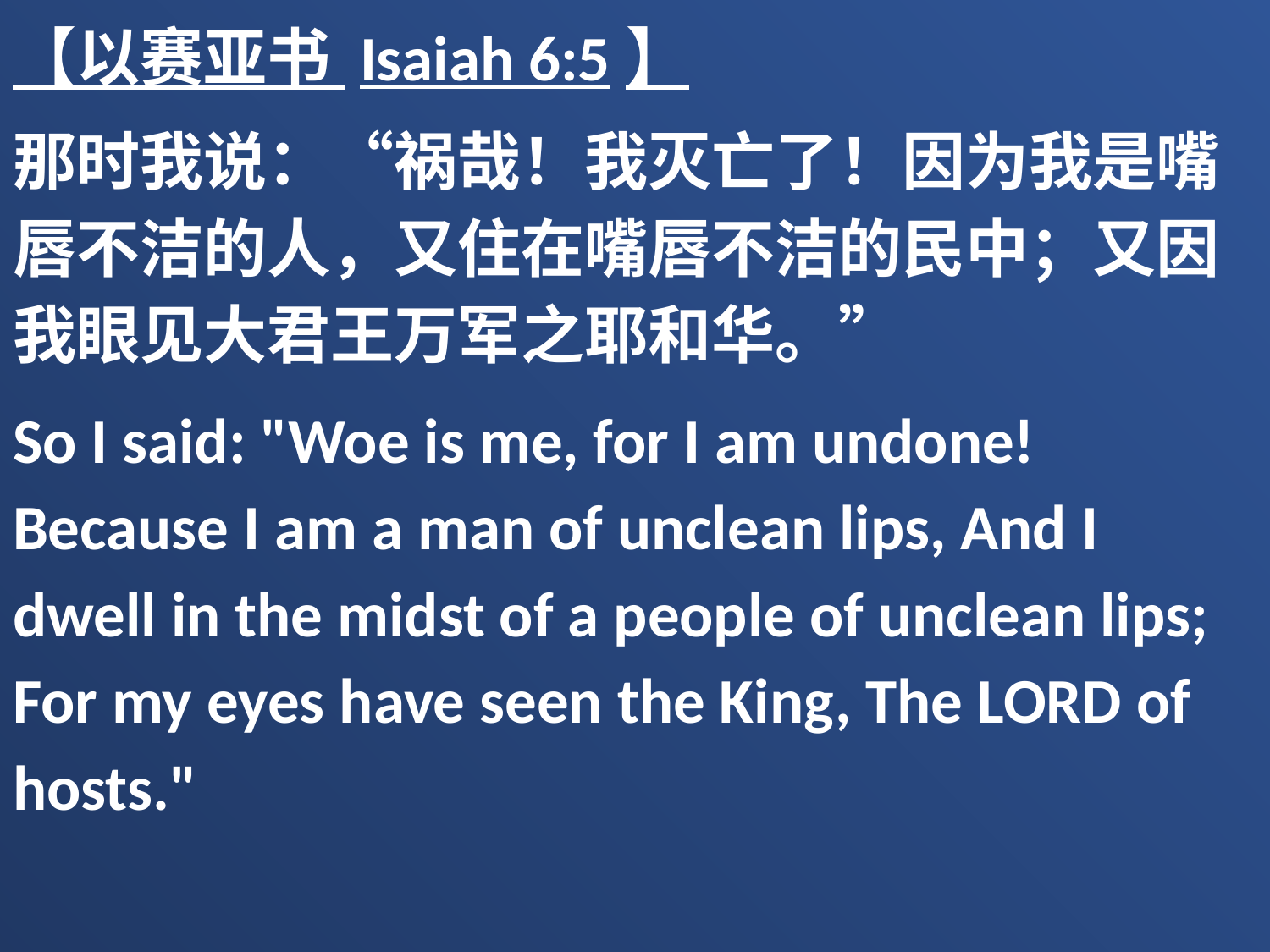

【以赛亚书 Isaiah 6:5】
那时我说：“祸哉！我灭亡了！因为我是嘴唇不洁的人，又住在嘴唇不洁的民中；又因我眼见大君王万军之耶和华。”
So I said: "Woe is me, for I am undone! Because I am a man of unclean lips, And I dwell in the midst of a people of unclean lips; For my eyes have seen the King, The LORD of hosts."